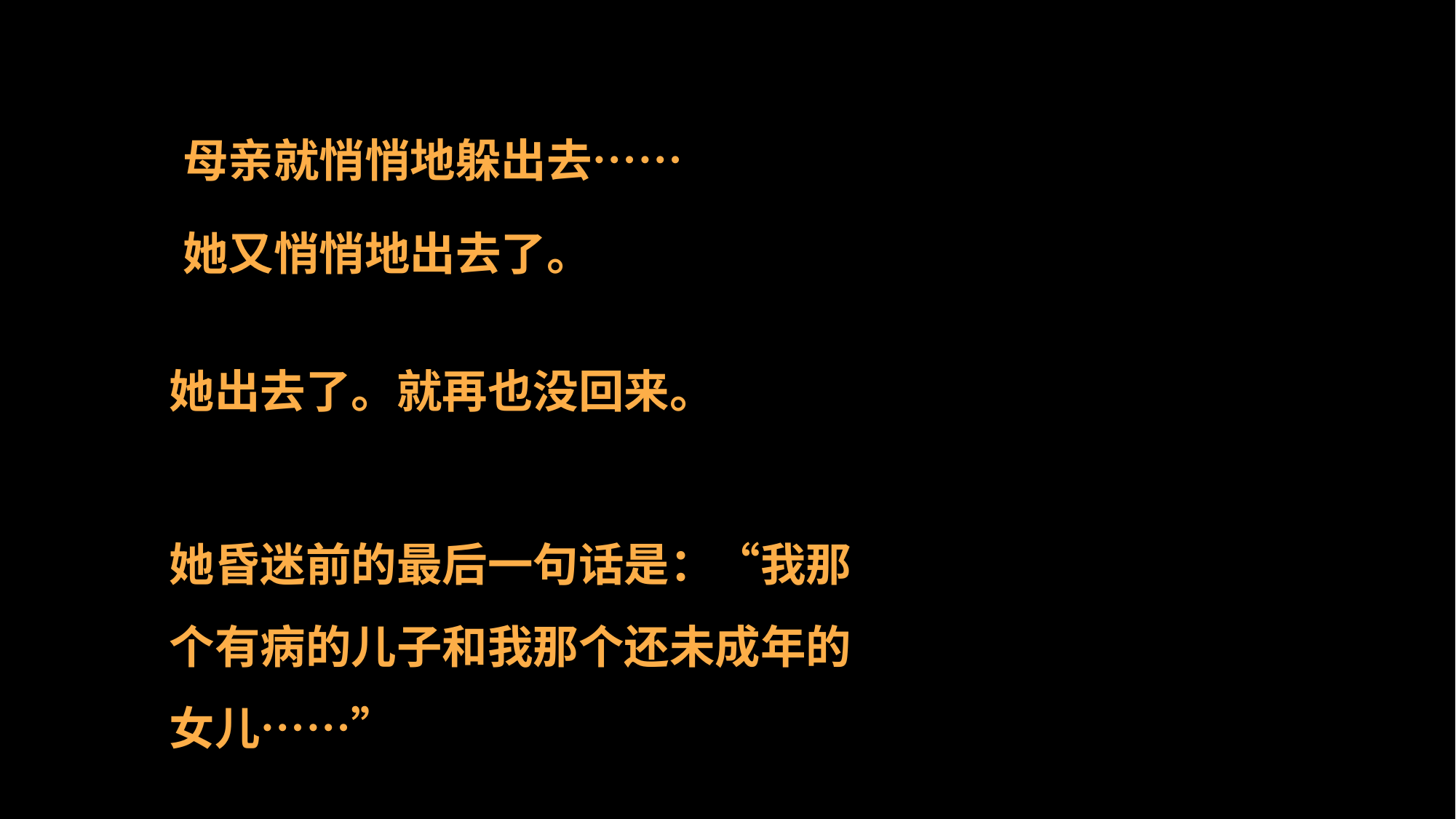

母亲就悄悄地躲出去……
她又悄悄地出去了。
她出去了。就再也没回来。
她昏迷前的最后一句话是：“我那个有病的儿子和我那个还未成年的女儿……”